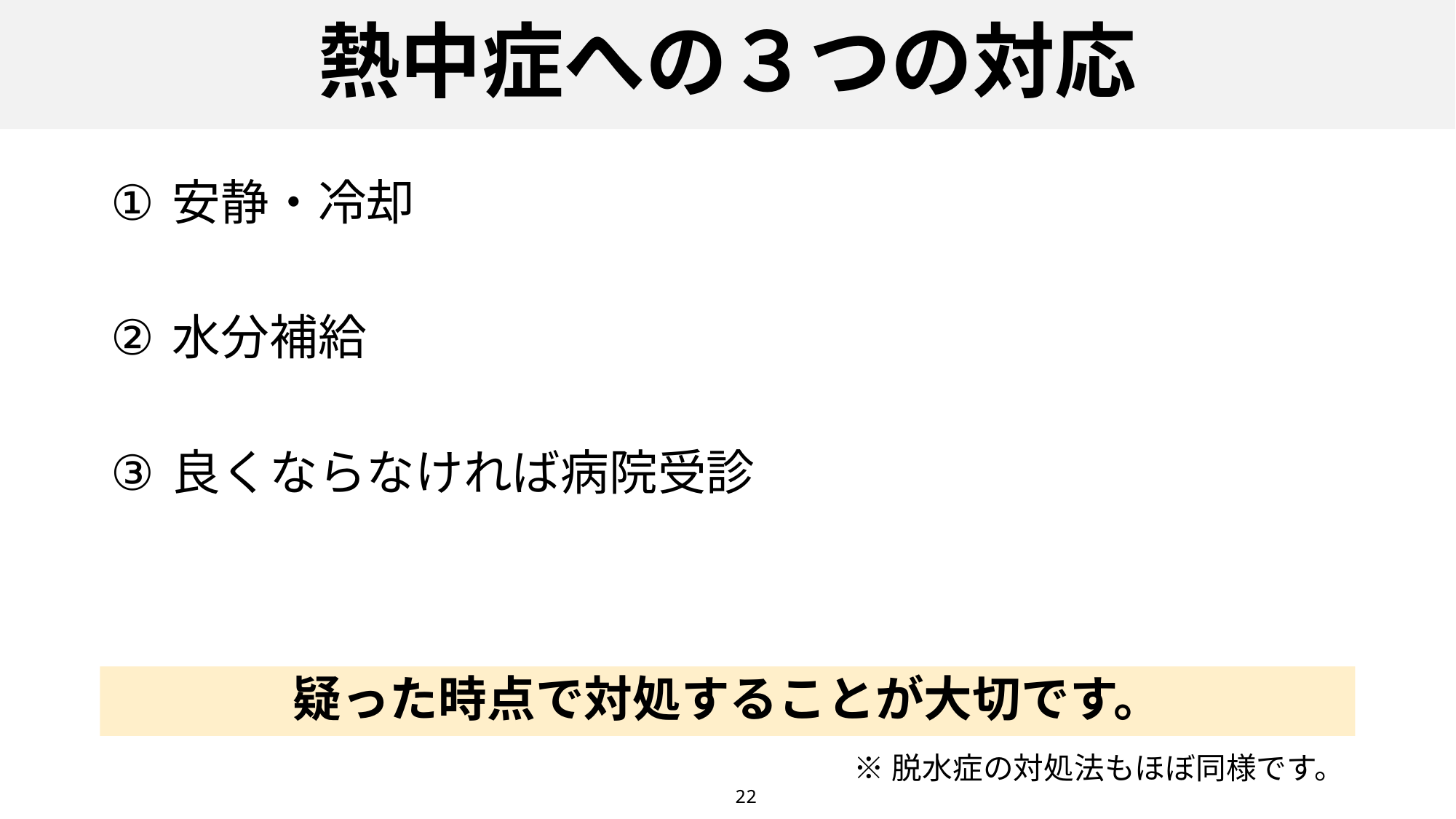

# 熱中症への３つの対応
安静・冷却

水分補給

良くならなければ病院受診
疑った時点で対処することが大切です。
※脱水症の対処法もほぼ同様です。
22